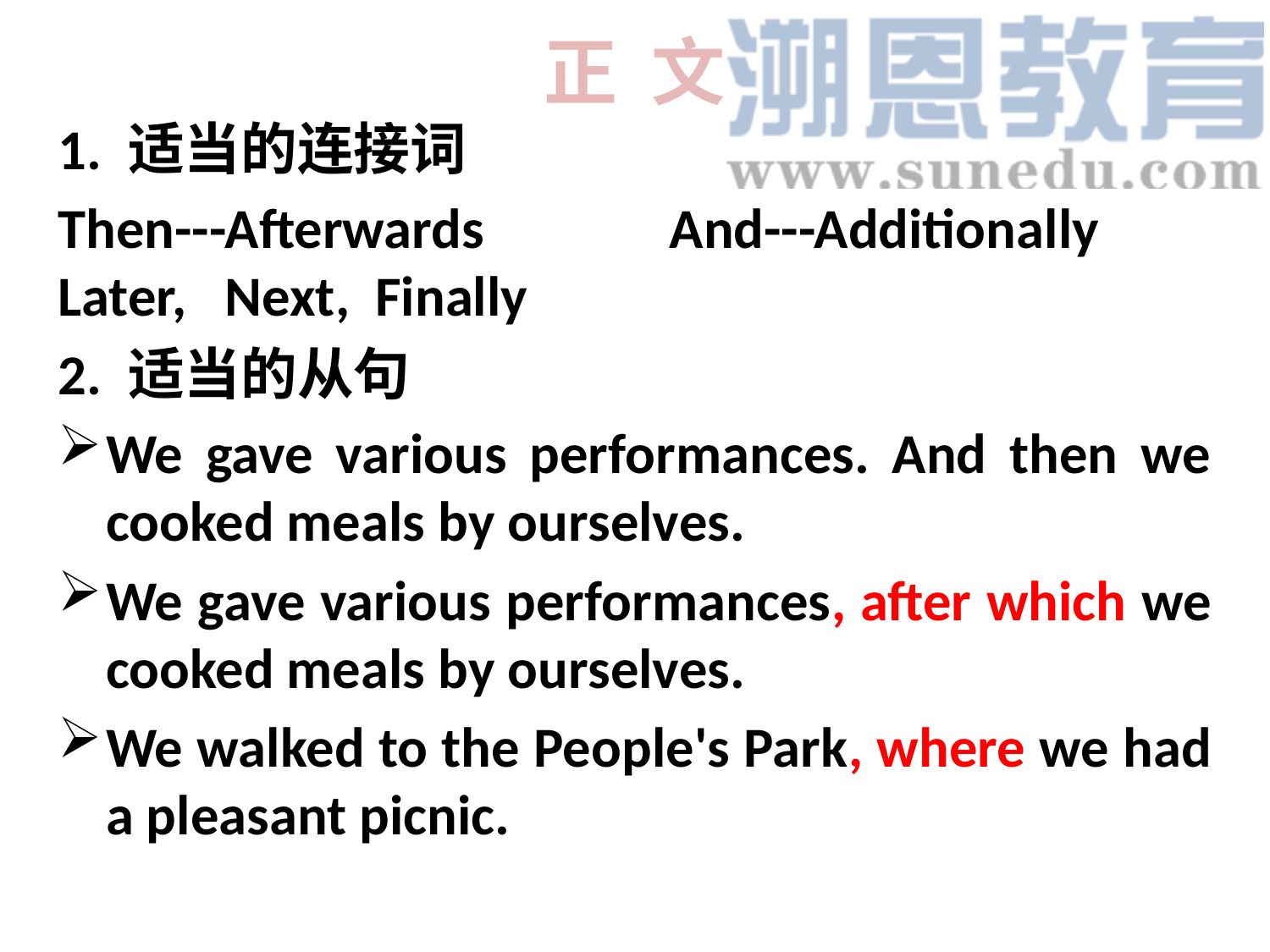

# 正  文
1. 适当的连接词
Then---Afterwards          And---Additionally       Later,   Next,  Finally
2. 适当的从句
We gave various performances. And then we cooked meals by ourselves.
We gave various performances, after which we cooked meals by ourselves.
We walked to the People's Park, where we had a pleasant picnic.